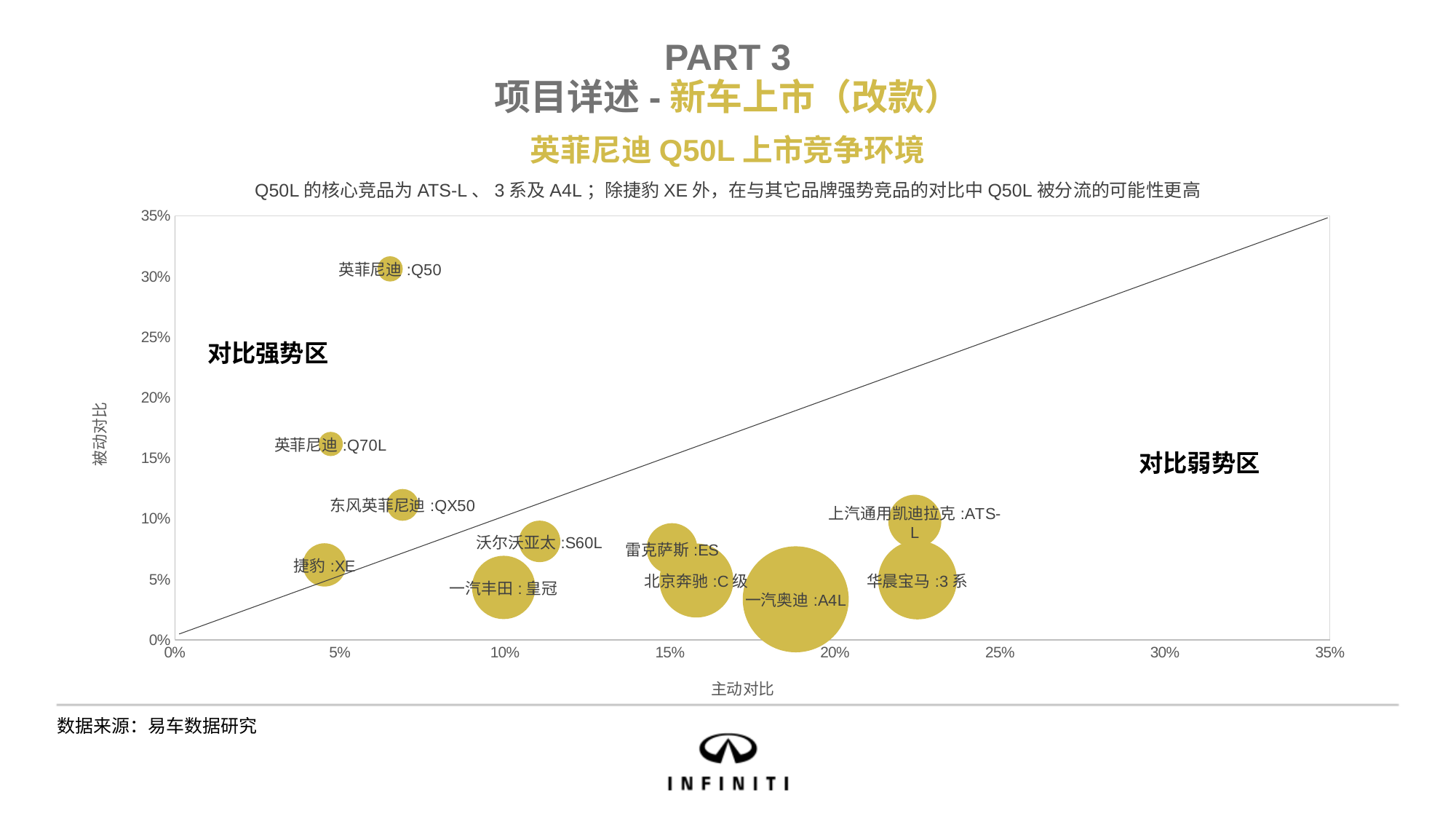

PART 3
项目详述-新车上市（改款）
英菲尼迪Q50L上市竞争环境
Q50L的核心竞品为ATS-L、3系及A4L；除捷豹XE外，在与其它品牌强势竞品的对比中Q50L被分流的可能性更高

### Chart

| Category | Y 值 |
|---|---|
对比强势区
对比弱势区
数据来源：易车数据研究